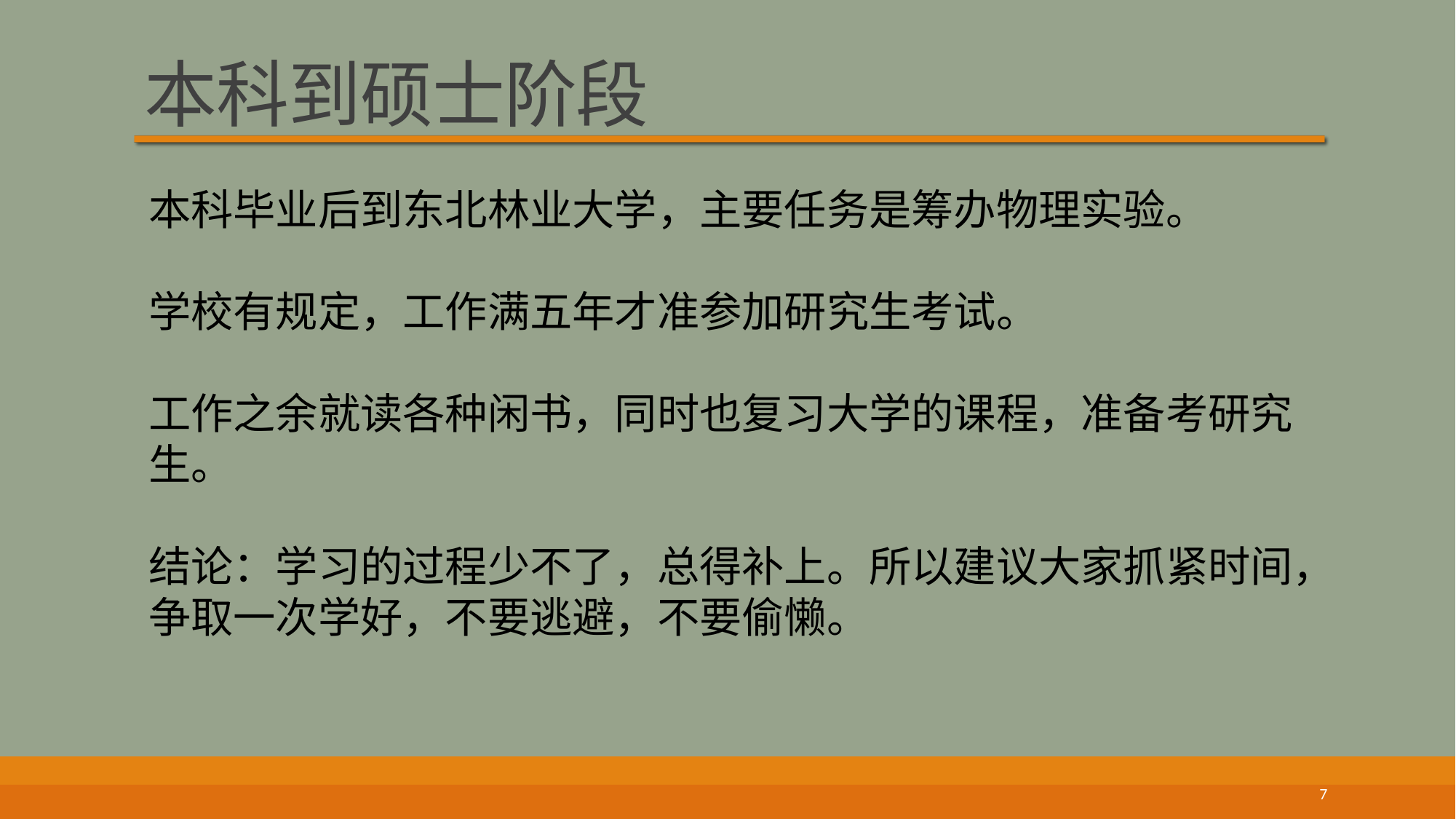

# 本科到硕士阶段
本科毕业后到东北林业大学，主要任务是筹办物理实验。

学校有规定，工作满五年才准参加研究生考试。

工作之余就读各种闲书，同时也复习大学的课程，准备考研究生。

结论：学习的过程少不了，总得补上。所以建议大家抓紧时间，争取一次学好，不要逃避，不要偷懒。
7